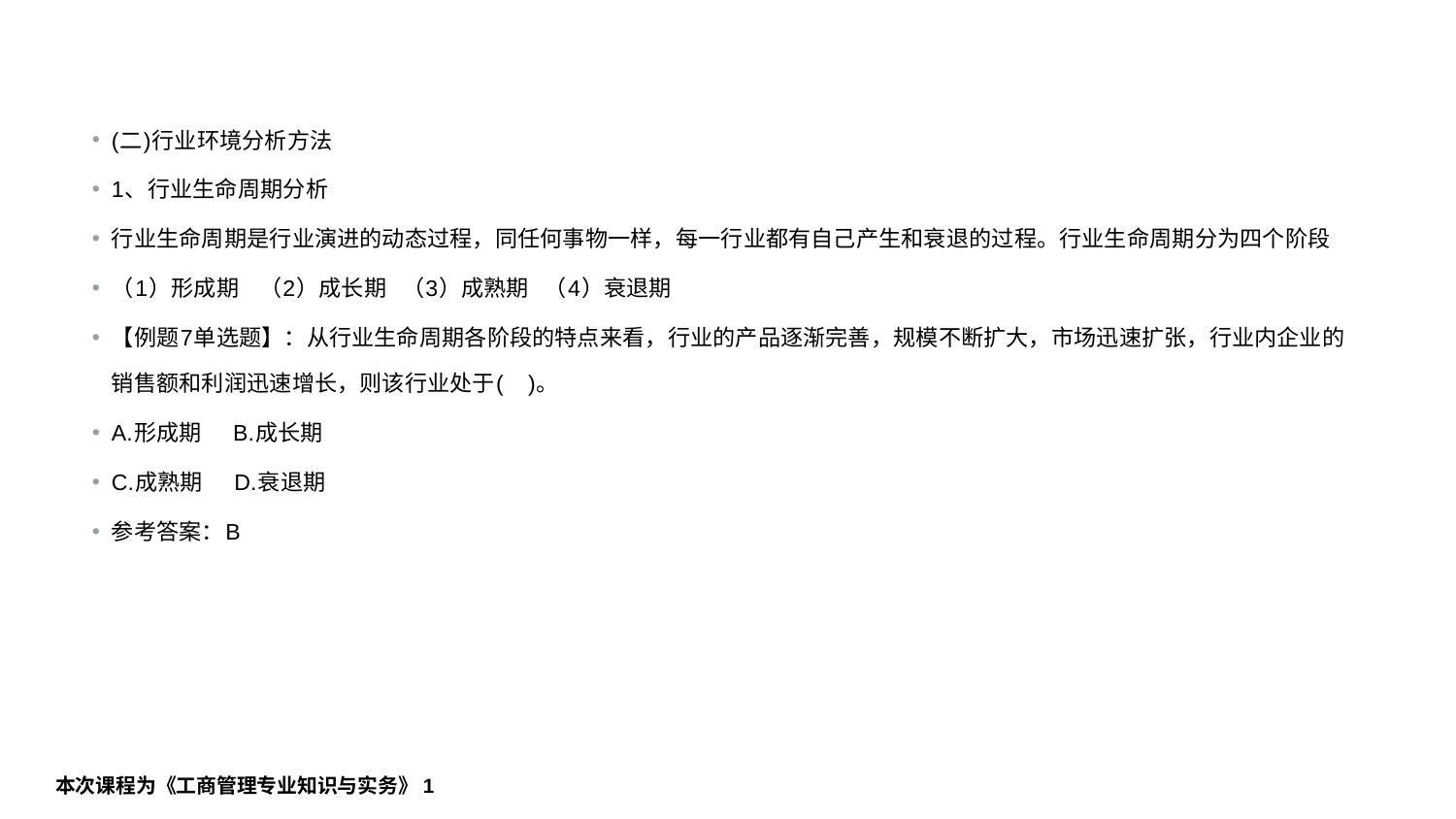

#
(二)行业环境分析方法
1、行业生命周期分析
行业生命周期是行业演进的动态过程，同任何事物一样，每一行业都有自己产生和衰退的过程。行业生命周期分为四个阶段
（1）形成期    （2）成长期   （3）成熟期   （4）衰退期
【例题7单选题】：从行业生命周期各阶段的特点来看，行业的产品逐渐完善，规模不断扩大，市场迅速扩张，行业内企业的销售额和利润迅速增长，则该行业处于(　)。
A.形成期      B.成长期
C.成熟期      D.衰退期
参考答案：B